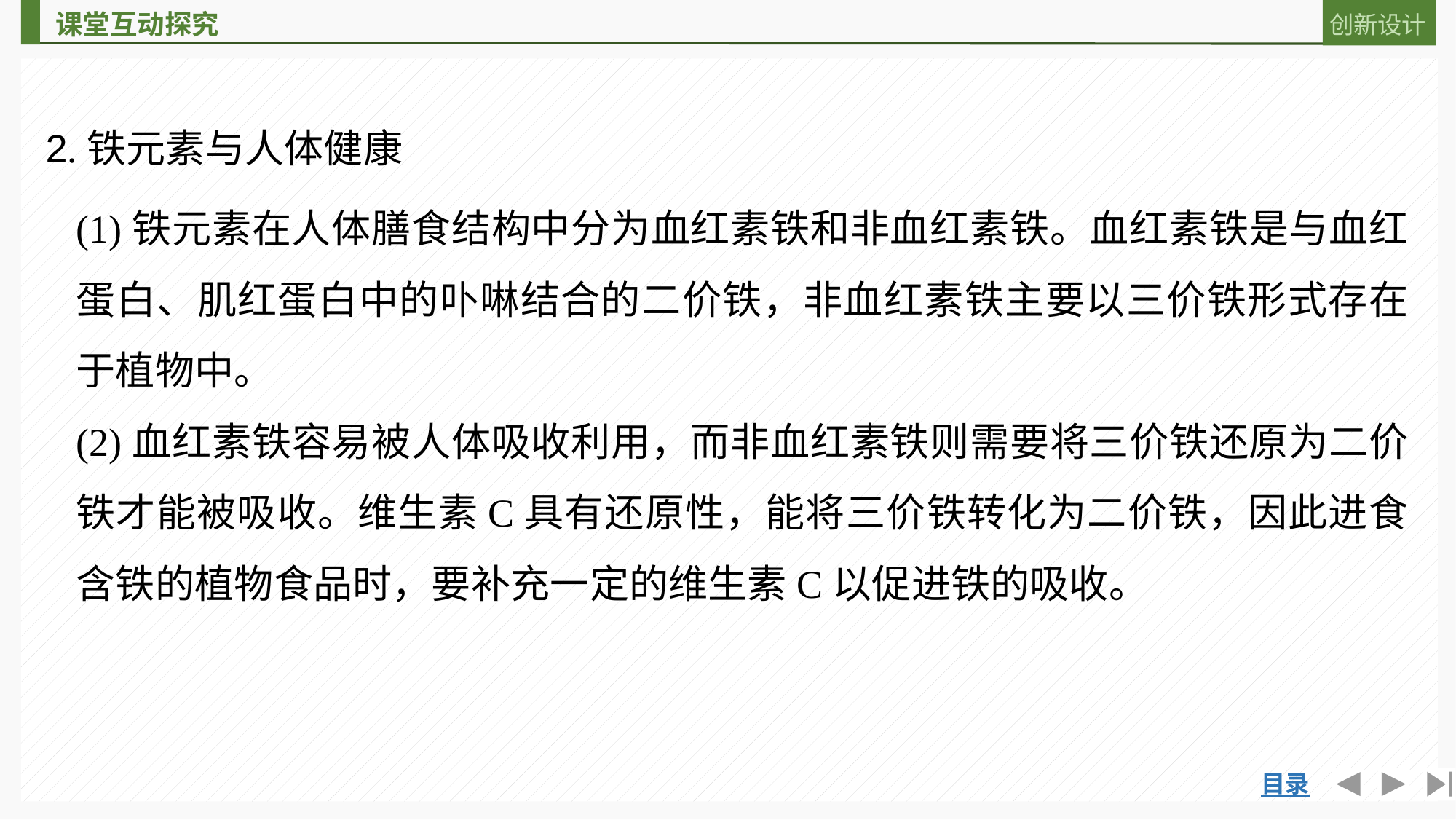

2.铁元素与人体健康
(1)铁元素在人体膳食结构中分为血红素铁和非血红素铁。血红素铁是与血红蛋白、肌红蛋白中的卟啉结合的二价铁，非血红素铁主要以三价铁形式存在于植物中。
(2)血红素铁容易被人体吸收利用，而非血红素铁则需要将三价铁还原为二价铁才能被吸收。维生素C具有还原性，能将三价铁转化为二价铁，因此进食含铁的植物食品时，要补充一定的维生素C以促进铁的吸收。